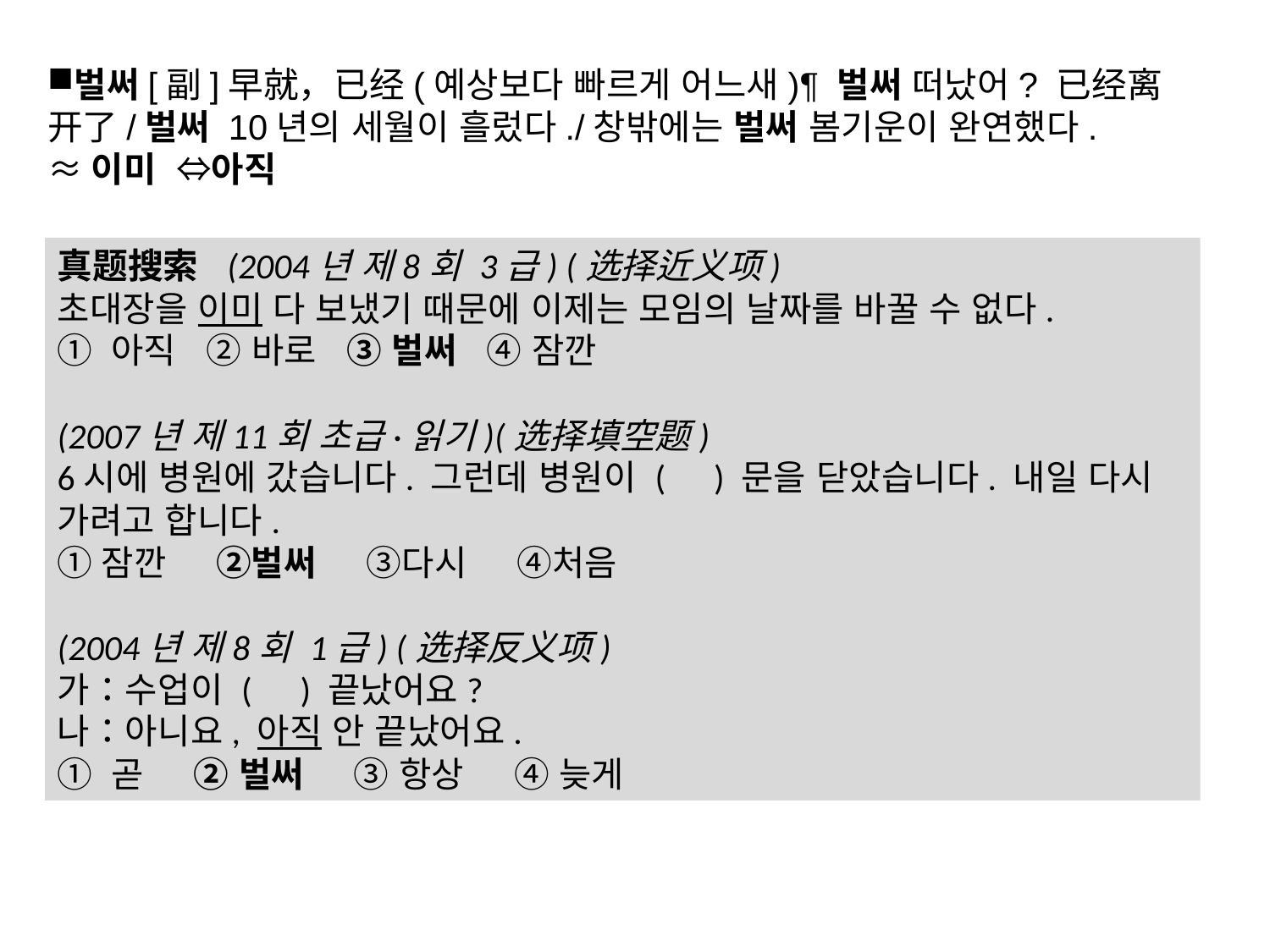

벌써[副]早就，已经(예상보다 빠르게 어느새)¶ 벌써 떠났어? 已经离开了/벌써 10년의 세월이 흘렀다./창밖에는 벌써 봄기운이 완연했다.
≈이미  ⇔아직
真题搜索  (2004년 제8회 3급) (选择近义项)
초대장을 이미 다 보냈기 때문에 이제는 모임의 날짜를 바꿀 수 없다.
① 아직   ② 바로   ③ 벌써   ④ 잠깐

(2007년 제11회 초급·읽기)(选择填空题)
6시에 병원에 갔습니다. 그런데 병원이 (      ) 문을 닫았습니다. 내일 다시 가려고 합니다.
①잠깐     ②벌써     ③다시     ④처음

(2004년 제8회 1급) (选择反义项)
가：수업이 (      ) 끝났어요?
나：아니요, 아직 안 끝났어요.
① 곧     ② 벌써     ③ 항상     ④ 늦게